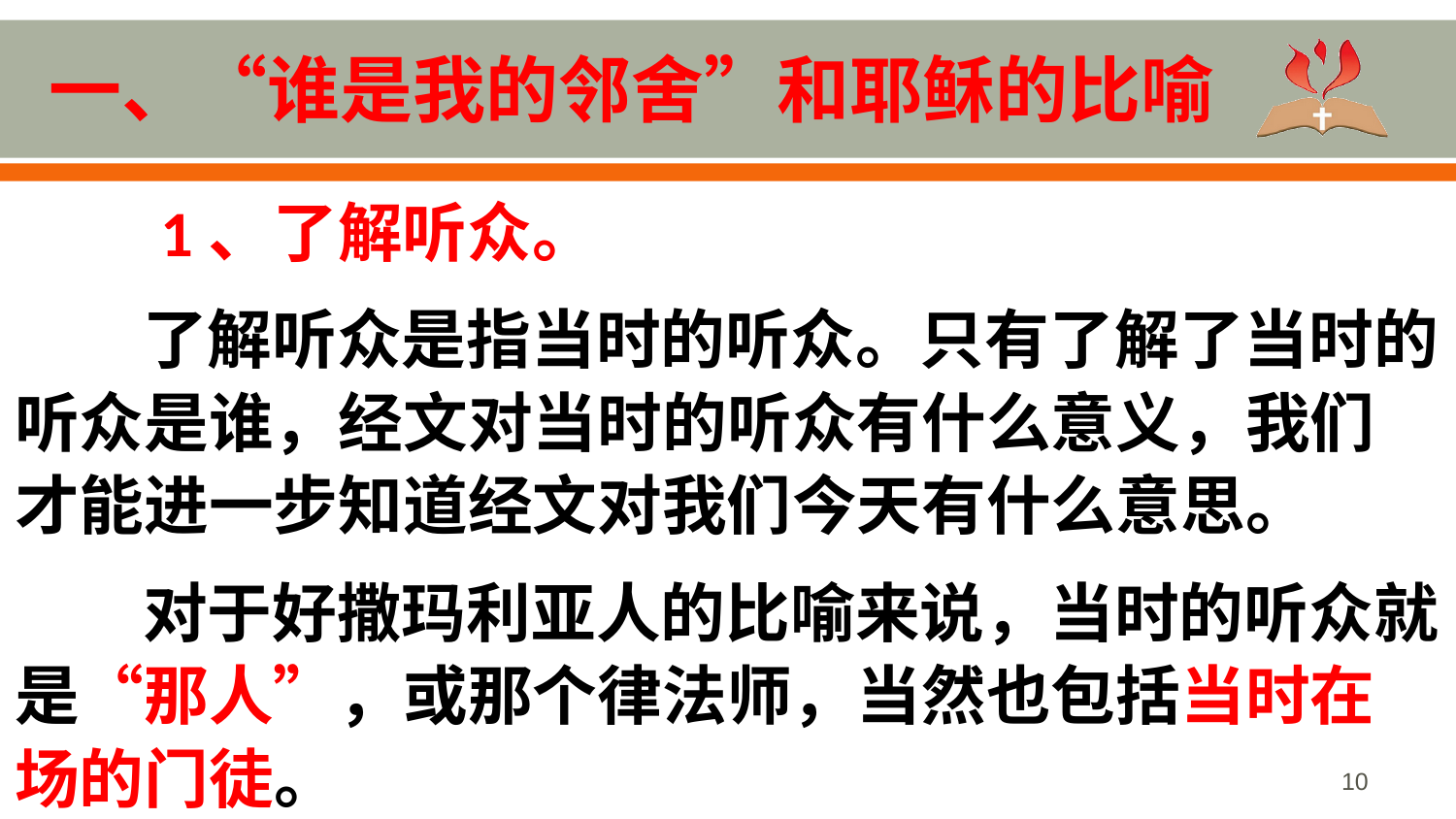

# 一、“谁是我的邻舍”和耶稣的比喻
          1、了解听众。
了解听众是指当时的听众。只有了解了当时的听众是谁，经文对当时的听众有什么意义，我们才能进一步知道经文对我们今天有什么意思。
对于好撒玛利亚人的比喻来说，当时的听众就是“那人”，或那个律法师，当然也包括当时在场的门徒。

10